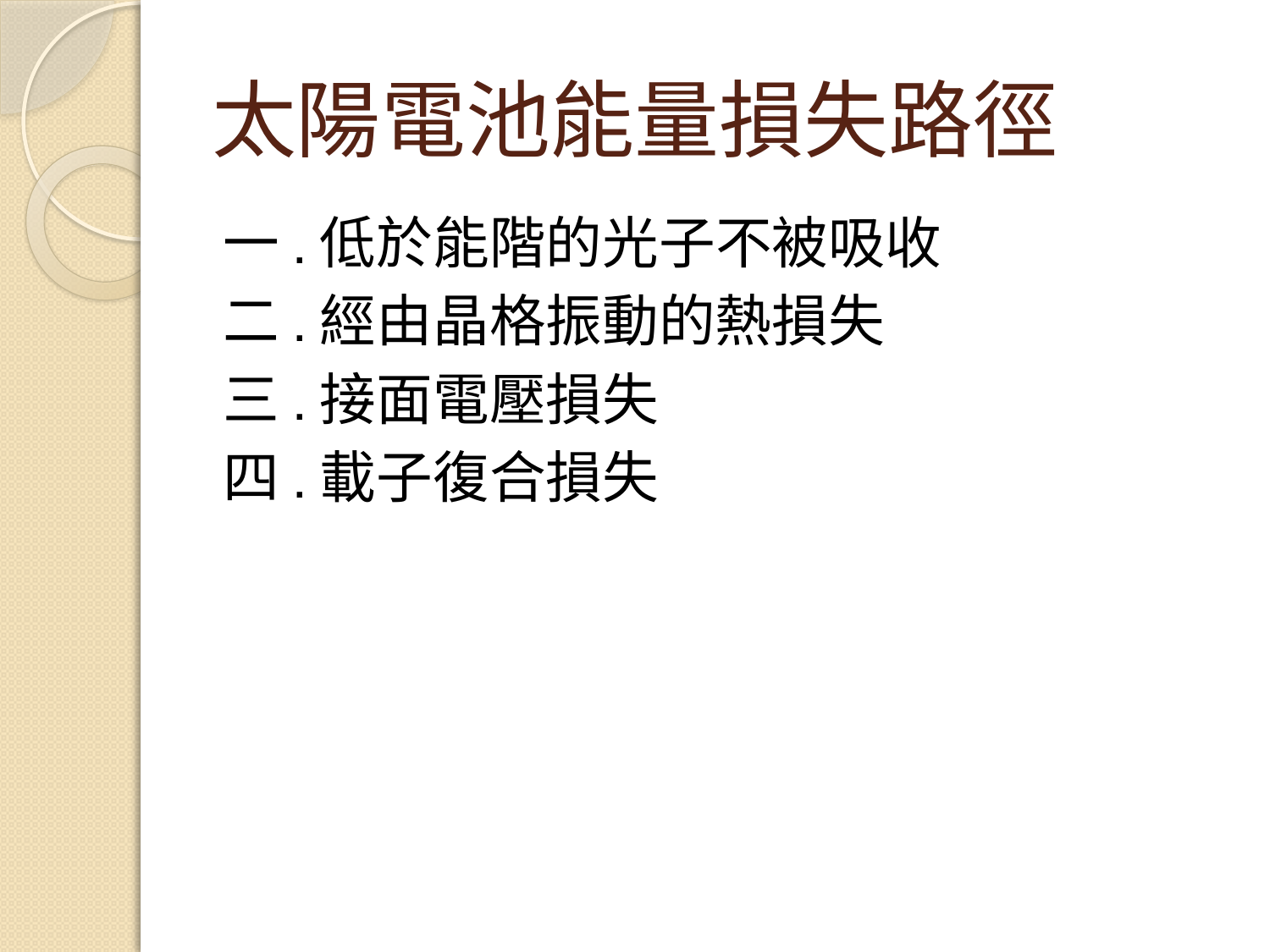

# 太陽電池能量損失路徑
一.低於能階的光子不被吸收
二.經由晶格振動的熱損失
三.接面電壓損失
四.載子復合損失